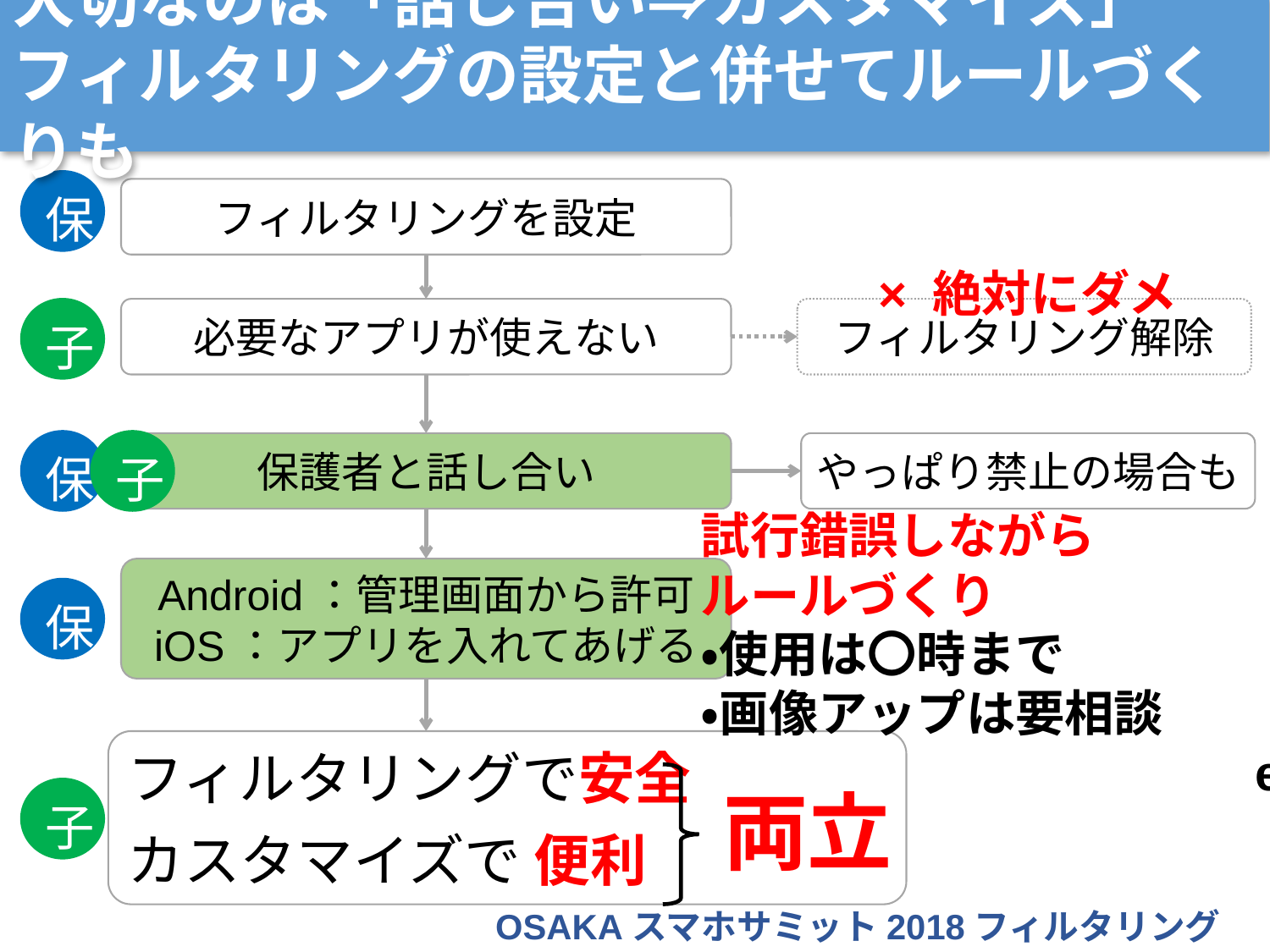

大切なのは「話し合い⇒カスタマイズ」
フィルタリングの設定と併せてルールづくりも
保
フィルタリングを設定
× 絶対にダメ
子
必要なアプリが使えない
フィルタリング解除
保
子
保護者と話し合い
やっぱり禁止の場合も
試行錯誤しながら
ルールづくり
・使用は〇時まで
・画像アップは要相談
　　　　　　　　　　　etc
Android：管理画面から許可
iOS：アプリを入れてあげる
保
フィルタリングで安全

カスタマイズで 便利

両立
子
OSAKAスマホサミット2018フィルタリングチームより